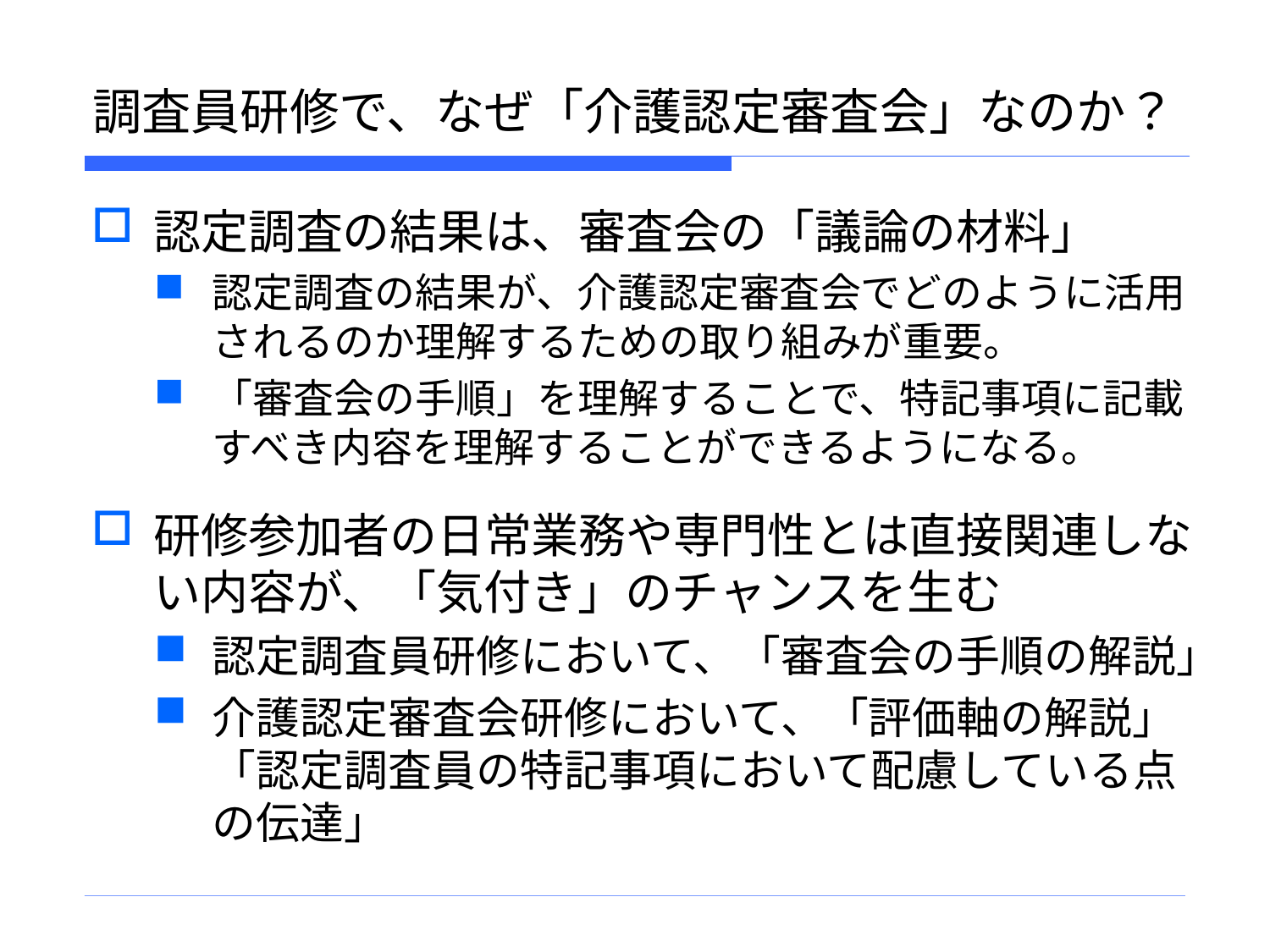

# 調査員研修で、なぜ「介護認定審査会」なのか？
認定調査の結果は、審査会の「議論の材料」
認定調査の結果が、介護認定審査会でどのように活用されるのか理解するための取り組みが重要。
「審査会の手順」を理解することで、特記事項に記載すべき内容を理解することができるようになる。

研修参加者の日常業務や専門性とは直接関連しない内容が、「気付き」のチャンスを生む
認定調査員研修において、「審査会の手順の解説」
介護認定審査会研修において、「評価軸の解説」「認定調査員の特記事項において配慮している点の伝達」